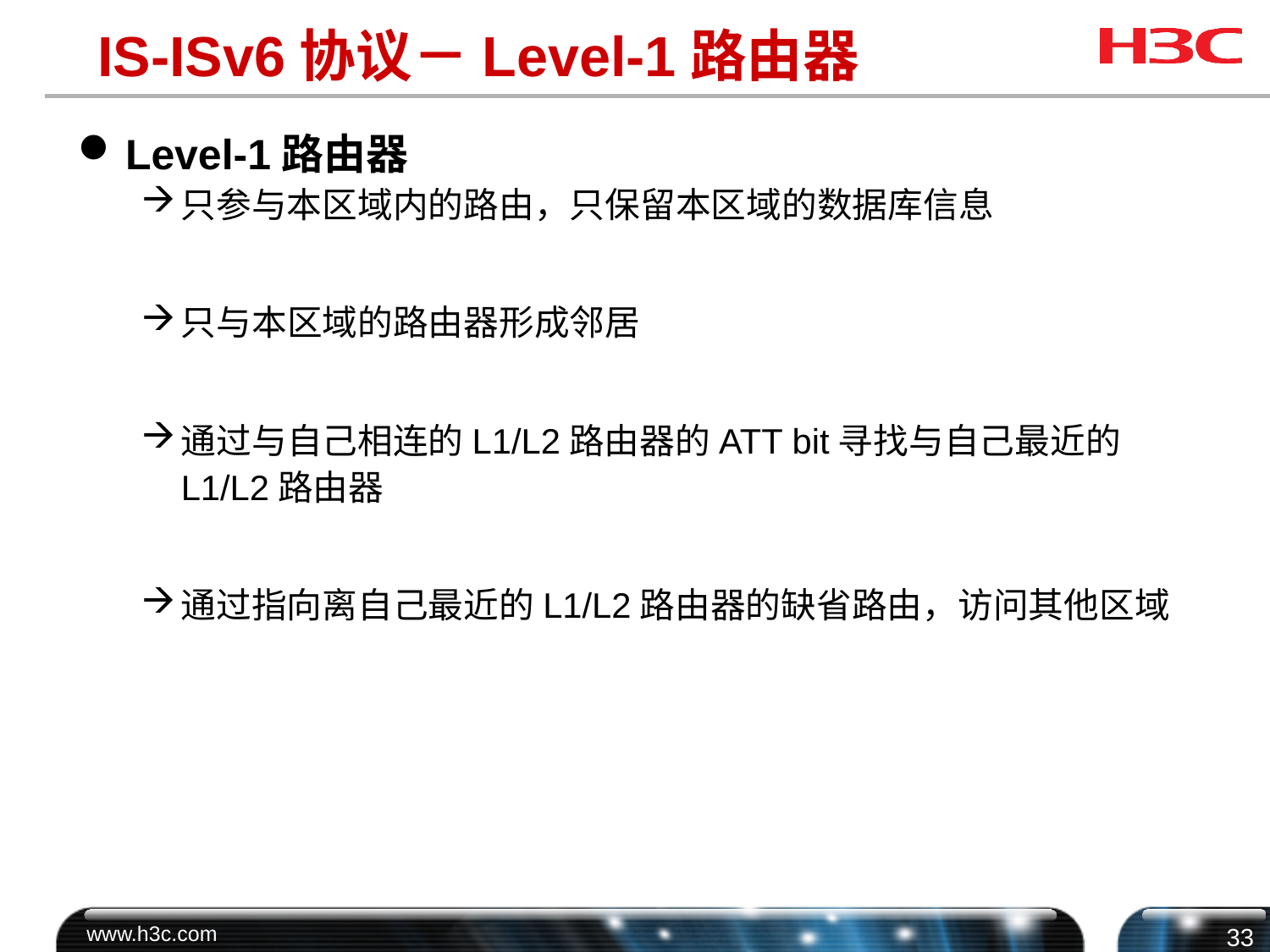

# IS-ISv6协议－Level-1路由器
Level-1路由器
只参与本区域内的路由，只保留本区域的数据库信息

只与本区域的路由器形成邻居

通过与自己相连的L1/L2路由器的ATT bit寻找与自己最近的L1/L2路由器

通过指向离自己最近的L1/L2路由器的缺省路由，访问其他区域